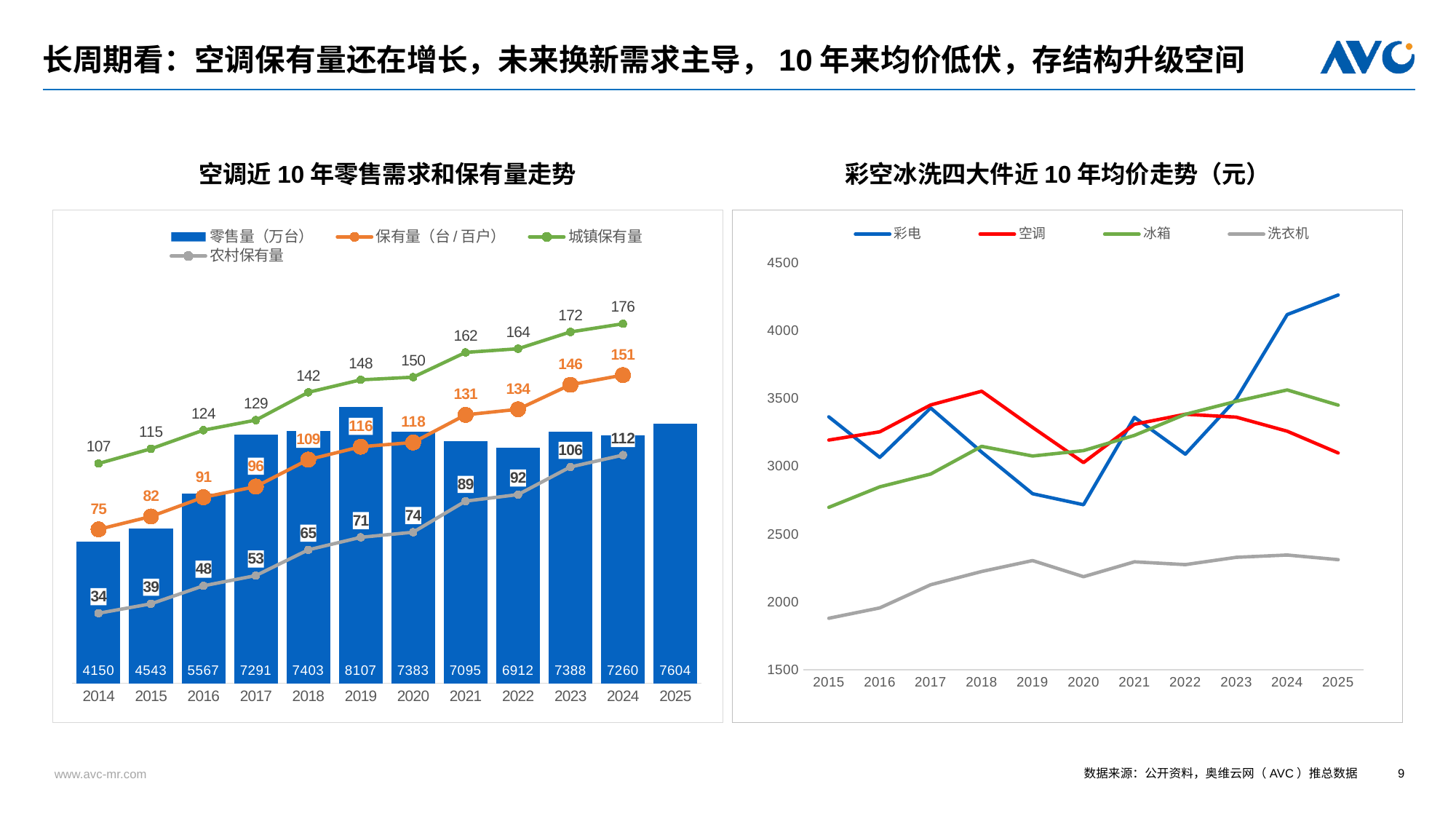

# 长周期看：空调保有量还在增长，未来换新需求主导，10年来均价低伏，存结构升级空间
空调近10年零售需求和保有量走势
彩空冰洗四大件近10年均价走势（元）

### Chart

| Category | 彩电 | 空调 | 冰箱 | 洗衣机 |
|---|---|---|---|---|
| 2015 | 3365.1058703866984 | 3193.861446724586 | 2697.55346235069 | 1880.1341466772517 |
| 2016 | 3066.356624358531 | 3254.8285641925563 | 2848.9960808431306 | 1956.5835064971197 |
| 2017 | 3430.4188725419413 | 3452.8698362013865 | 2943.280395051926 | 2127.3474992882348 |
| 2018 | 3105.3592065843127 | 3553.841477829187 | 3147.6191866136833 | 2225.0376888180745 |
| 2019 | 2798.2647871447416 | 3287.358618809541 | 3076.508039858574 | 2305.525639839167 |
| 2020 | 2717.0700719727106 | 3027.7954622417874 | 3116.179291967236 | 2186.4047193095967 |
| 2021 | 3361.268866296304 | 3310.101828688207 | 3228.5851337939207 | 2296.109880326424 |
| 2022 | 3089.970634534713 | 3384.5122204045574 | 3383.7261733562195 | 2275.4844556968874 |
| 2023 | 3496.8311936222876 | 3362.7548584770752 | 3479.6462220757235 | 2329.595846941249 |
| 2024 | 4119.04395610913 | 3259.3012951169917 | 3563.4547510694747 | 2346.305899786276 |
| 2025 | 4263.031457375384 | 3099.004161917444 | 3451.234705892275 | 2311.922725321501 |

### Chart

| Category | 零售量（万台） | 保有量（台/百户） | 城镇保有量 | 农村保有量 |
|---|---|---|---|---|
| 2014 | 4149.88 | 75.2 | 107.4 | 34.2 |
| 2015 | 4543.09 | 81.5 | 114.6 | 38.8 |
| 2016 | 5567.39 | 90.9 | 123.7 | 47.6 |
| 2017 | 7290.66 | 96.1 | 128.6 | 52.6 |
| 2018 | 7402.749999999998 | 109.3 | 142.2 | 65.2 |
| 2019 | 8106.630000000002 | 115.6 | 148.3 | 71.3 |
| 2020 | 7382.5 | 117.7 | 149.6 | 73.8 |
| 2021 | 7095.249999999999 | 131.2 | 161.7 | 89.0 |
| 2022 | 6912.206744827587 | 133.9 | 163.5 | 92.2 |
| 2023 | 7388.0499999999965 | 145.9 | 171.7 | 105.7 |
| 2024 | 7259.743399999999 | 150.6 | 175.7 | 111.5 |
| 2025 | 7604.305875325893 | None | None | None |
数据来源：公开资料，奥维云网（AVC）推总数据